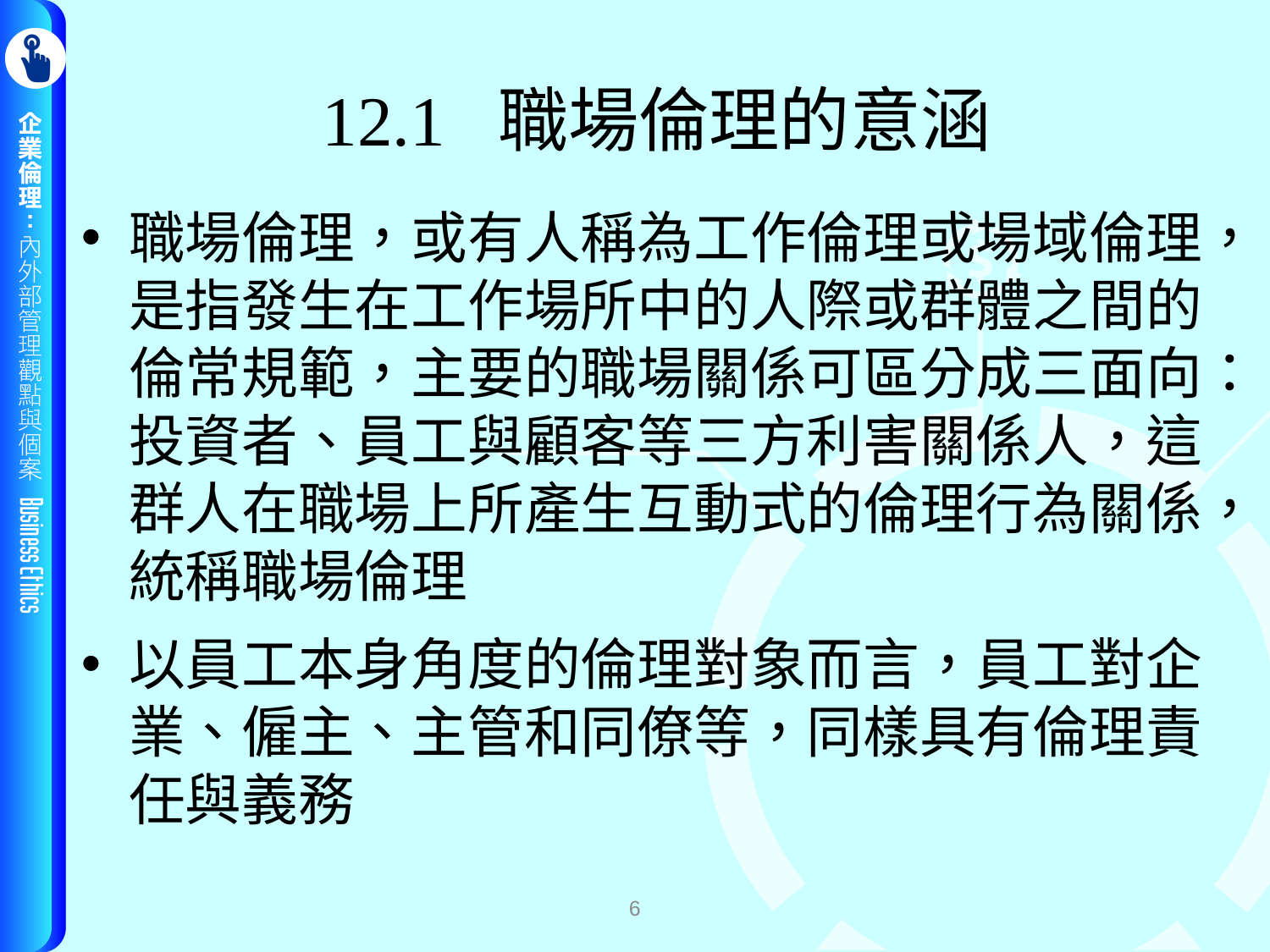

# 12.1  職場倫理的意涵
職場倫理，或有人稱為工作倫理或場域倫理，是指發生在工作場所中的人際或群體之間的倫常規範，主要的職場關係可區分成三面向：投資者、員工與顧客等三方利害關係人，這群人在職場上所產生互動式的倫理行為關係，統稱職場倫理
以員工本身角度的倫理對象而言，員工對企業、僱主、主管和同僚等，同樣具有倫理責任與義務
6